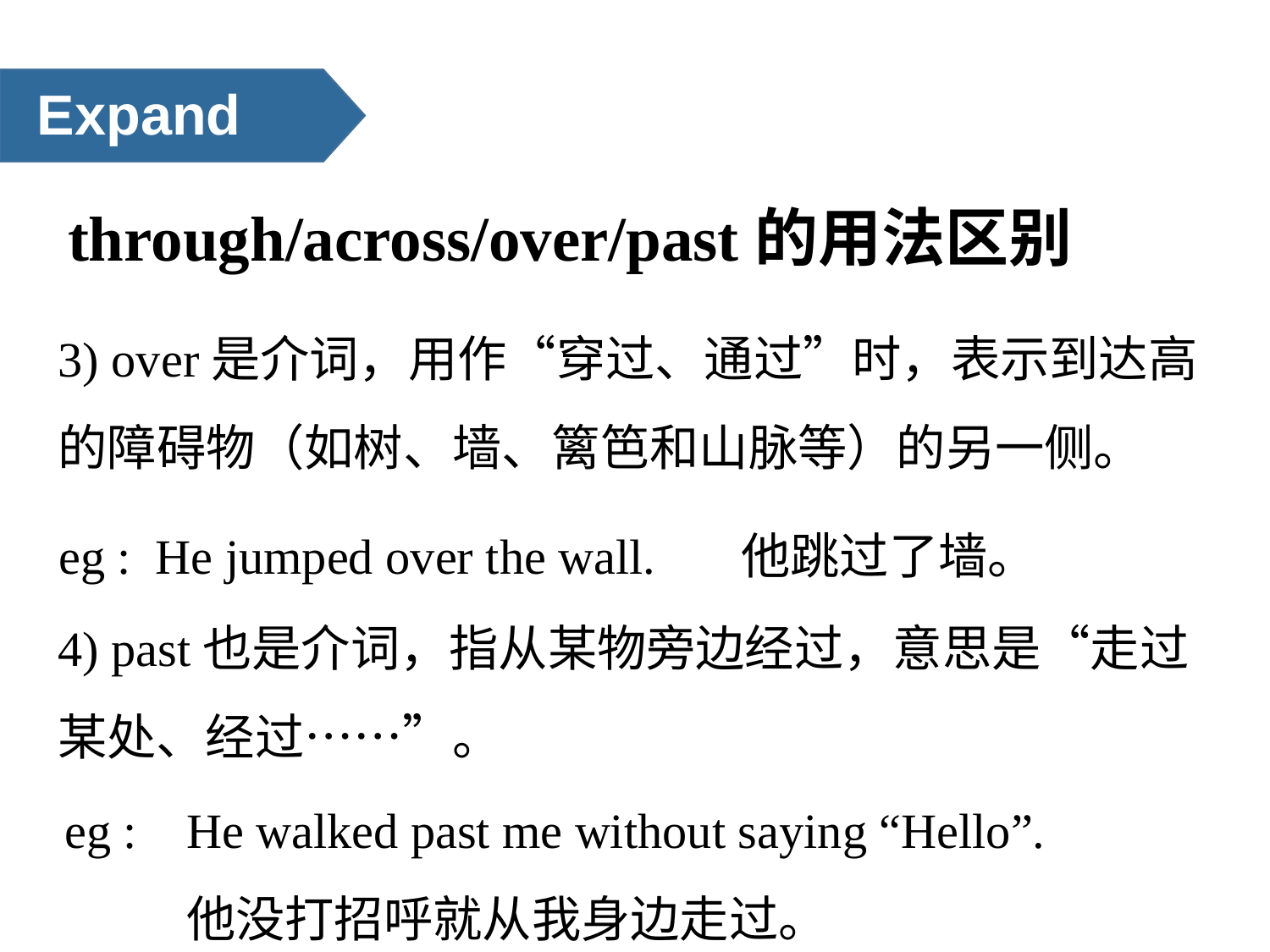

Expand
 through/across/over/past的用法区别
3) over是介词，用作“穿过、通过”时，表示到达高的障碍物（如树、墙、篱笆和山脉等）的另一侧。
eg :  He jumped over the wall.      他跳过了墙。
4) past也是介词，指从某物旁边经过，意思是“走过某处、经过……”。
eg :    He walked past me without saying “Hello”.
          他没打招呼就从我身边走过。